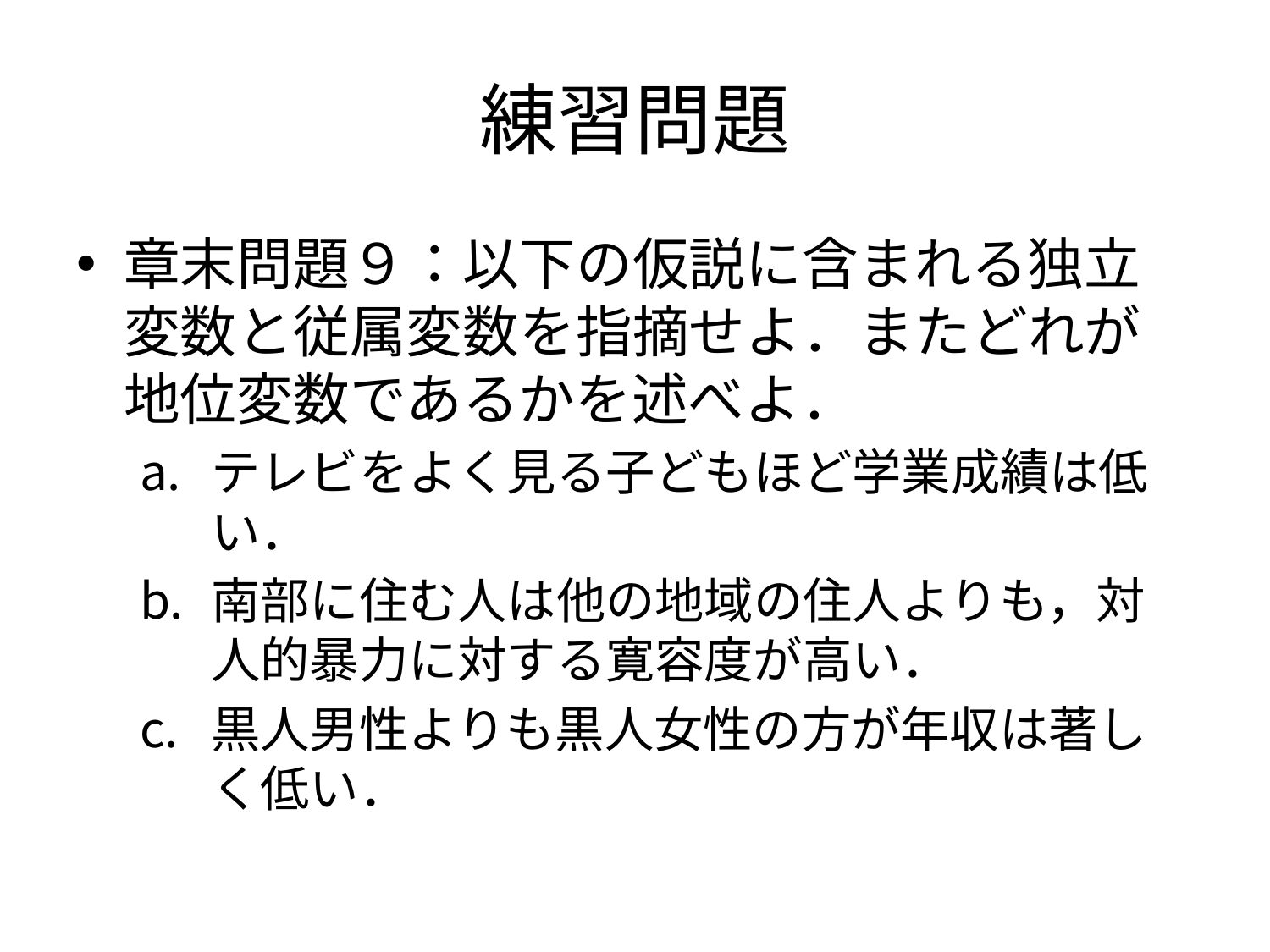

# 練習問題
章末問題９：以下の仮説に含まれる独立変数と従属変数を指摘せよ．またどれが地位変数であるかを述べよ．
テレビをよく見る子どもほど学業成績は低い．
南部に住む人は他の地域の住人よりも，対人的暴力に対する寛容度が高い．
黒人男性よりも黒人女性の方が年収は著しく低い．